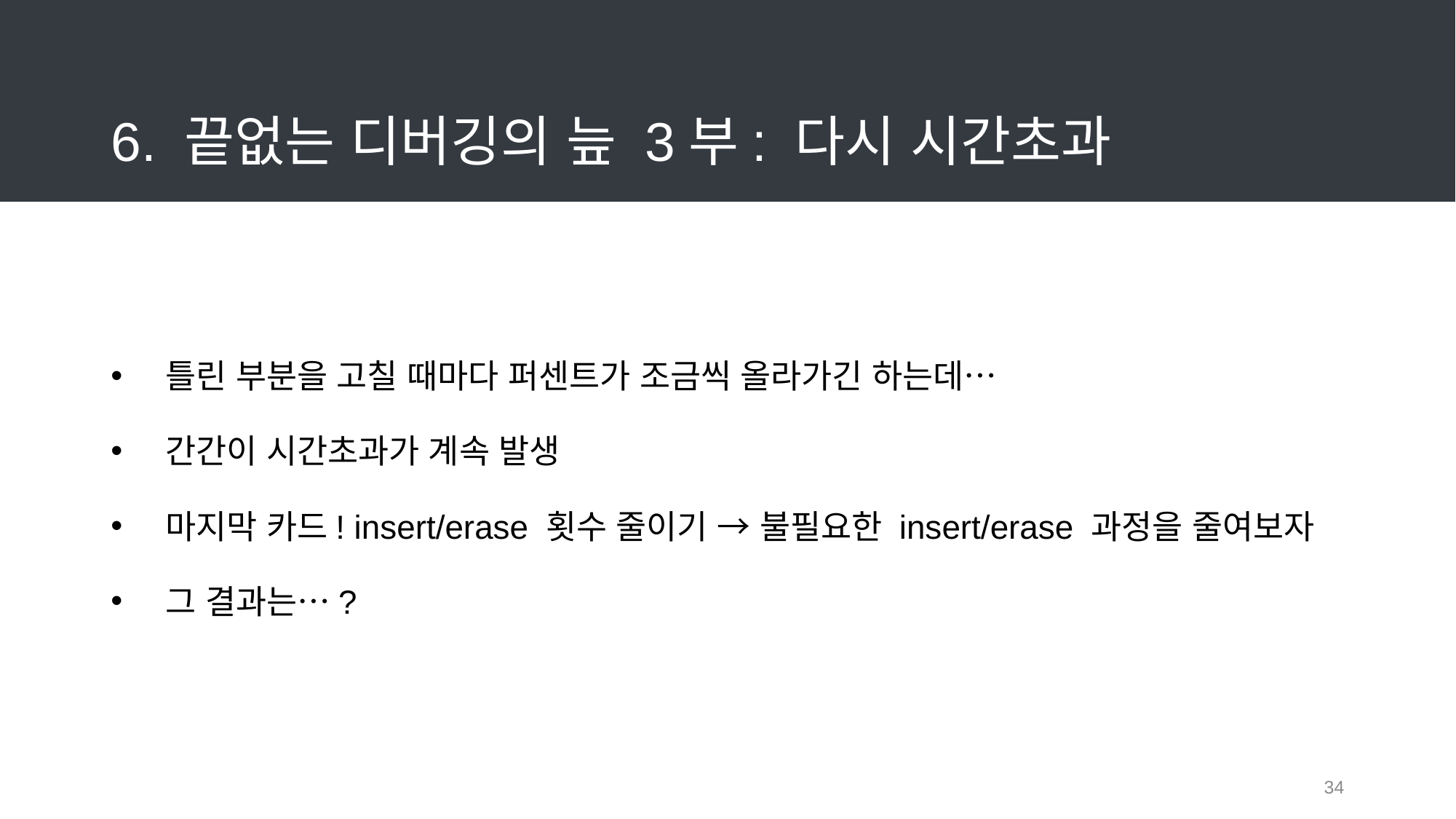

# 6. 끝없는 디버깅의 늪 3부: 다시 시간초과
틀린 부분을 고칠 때마다 퍼센트가 조금씩 올라가긴 하는데…
간간이 시간초과가 계속 발생
마지막 카드! insert/erase 횟수 줄이기 → 불필요한 insert/erase 과정을 줄여보자
그 결과는…?
34